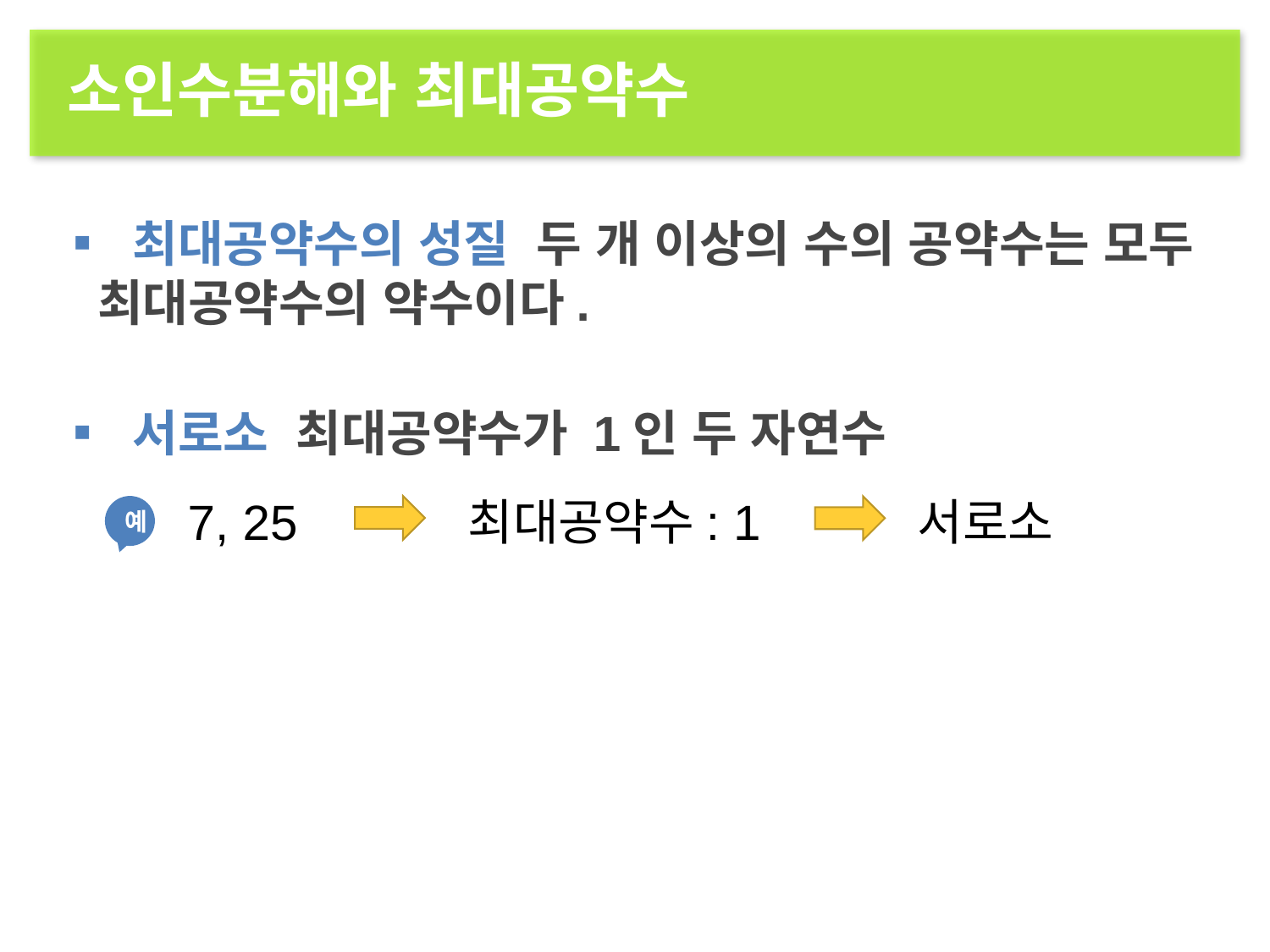

소인수분해와 최대공약수
▪ 최대공약수의 성질  두 개 이상의 수의 공약수는 모두 최대공약수의 약수이다.
▪ 서로소  최대공약수가 1인 두 자연수
7, 25
최대공약수: 1
서로소
예